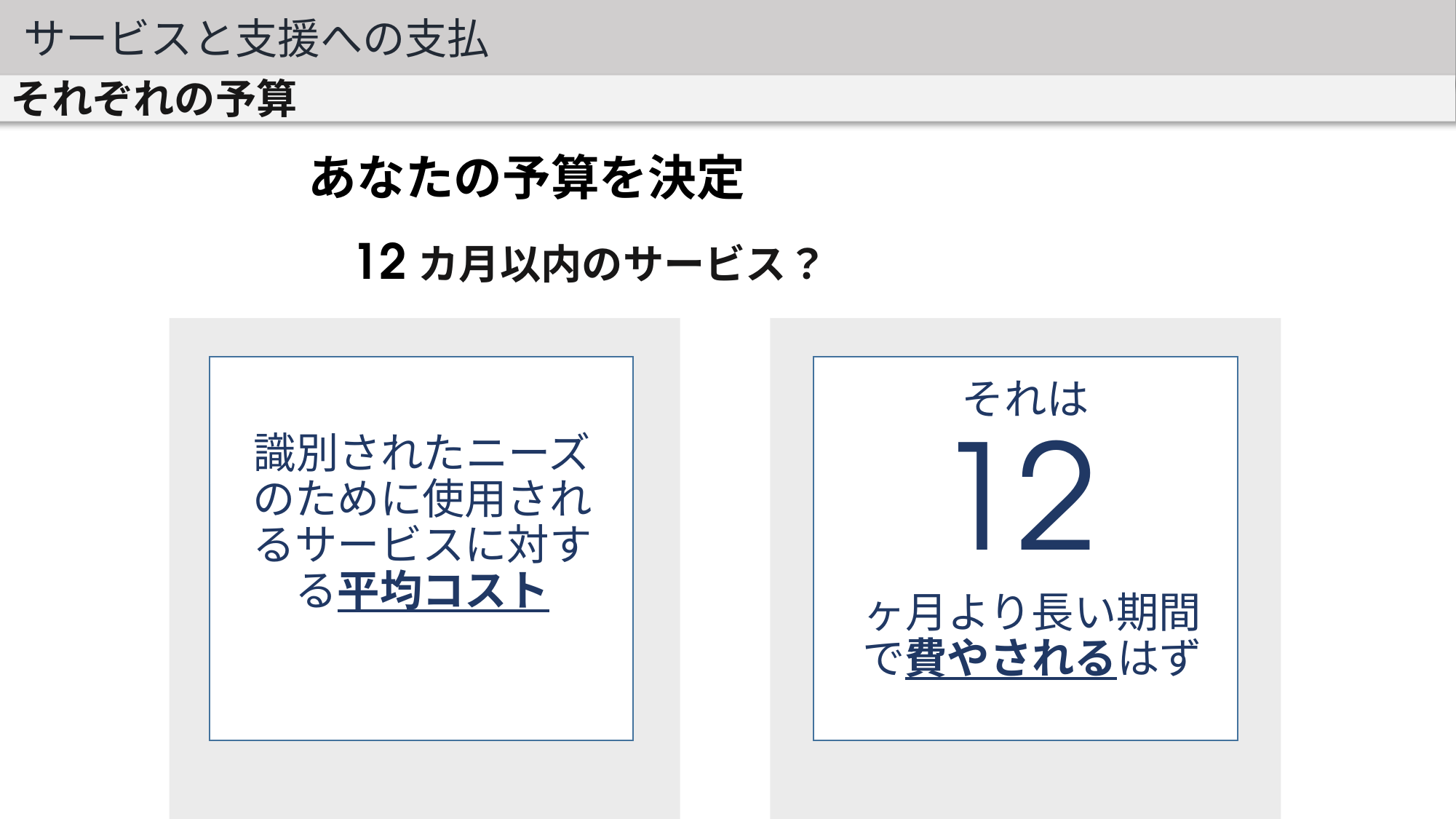

サービスと支援への支払
それぞれの予算
あなたの予算を決定
12カ月以内のサービス？

それは
12
識別されたニーズのために使用されるサービスに対する平均コスト
ヶ月より長い期間で費やされるはず